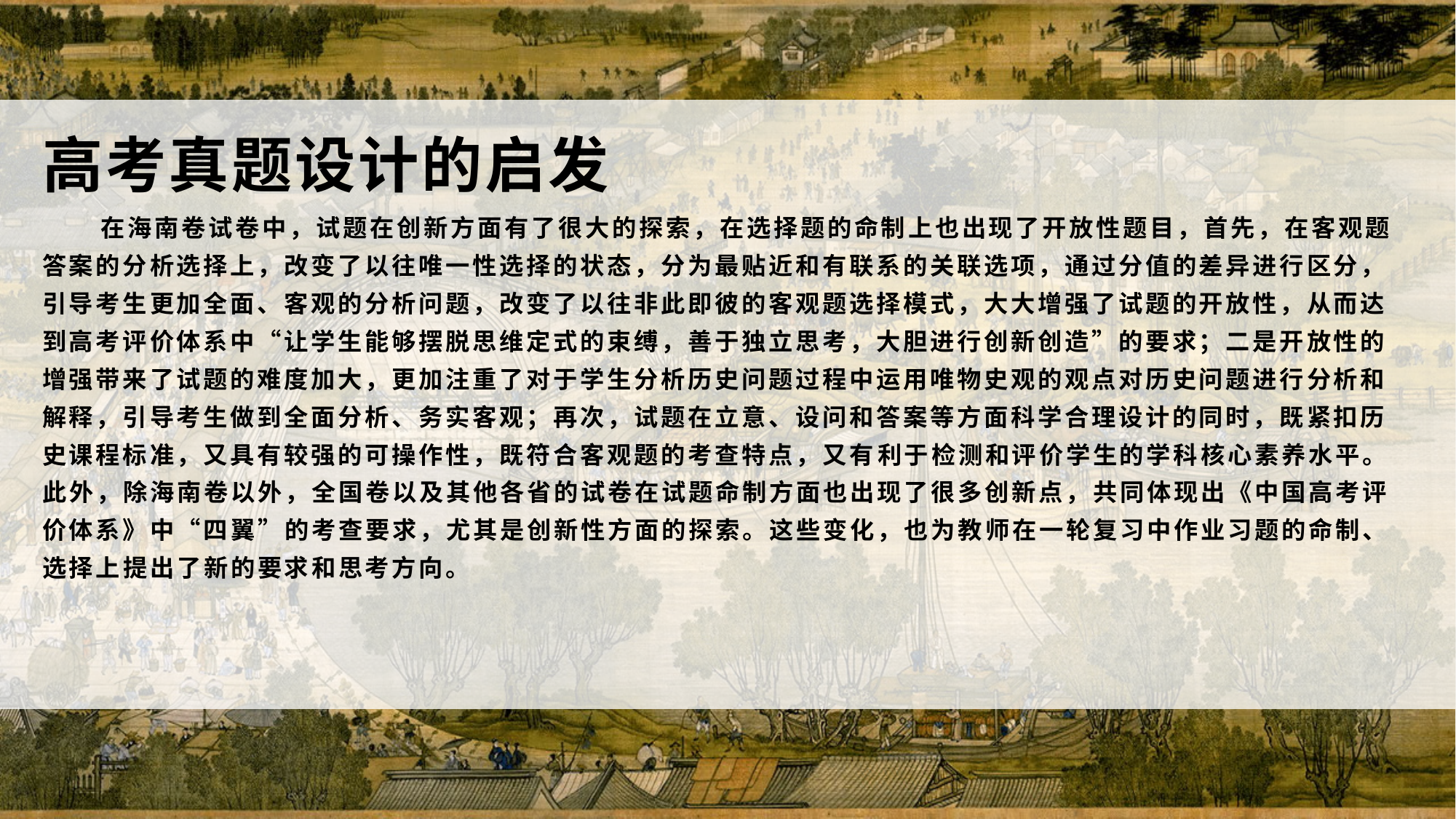

高考真题设计的启发
      在海南卷试卷中，试题在创新方面有了很大的探索，在选择题的命制上也出现了开放性题目，首先，在客观题答案的分析选择上，改变了以往唯一性选择的状态，分为最贴近和有联系的关联选项，通过分值的差异进行区分，引导考生更加全面、客观的分析问题，改变了以往非此即彼的客观题选择模式，大大增强了试题的开放性，从而达到高考评价体系中“让学生能够摆脱思维定式的束缚，善于独立思考，大胆进行创新创造”的要求；二是开放性的增强带来了试题的难度加大，更加注重了对于学生分析历史问题过程中运用唯物史观的观点对历史问题进行分析和解释，引导考生做到全面分析、务实客观；再次，试题在立意、设问和答案等方面科学合理设计的同时，既紧扣历史课程标准，又具有较强的可操作性，既符合客观题的考查特点，又有利于检测和评价学生的学科核心素养水平。此外，除海南卷以外，全国卷以及其他各省的试卷在试题命制方面也出现了很多创新点，共同体现出《中国高考评价体系》中“四翼”的考查要求，尤其是创新性方面的探索。这些变化，也为教师在一轮复习中作业习题的命制、选择上提出了新的要求和思考方向。